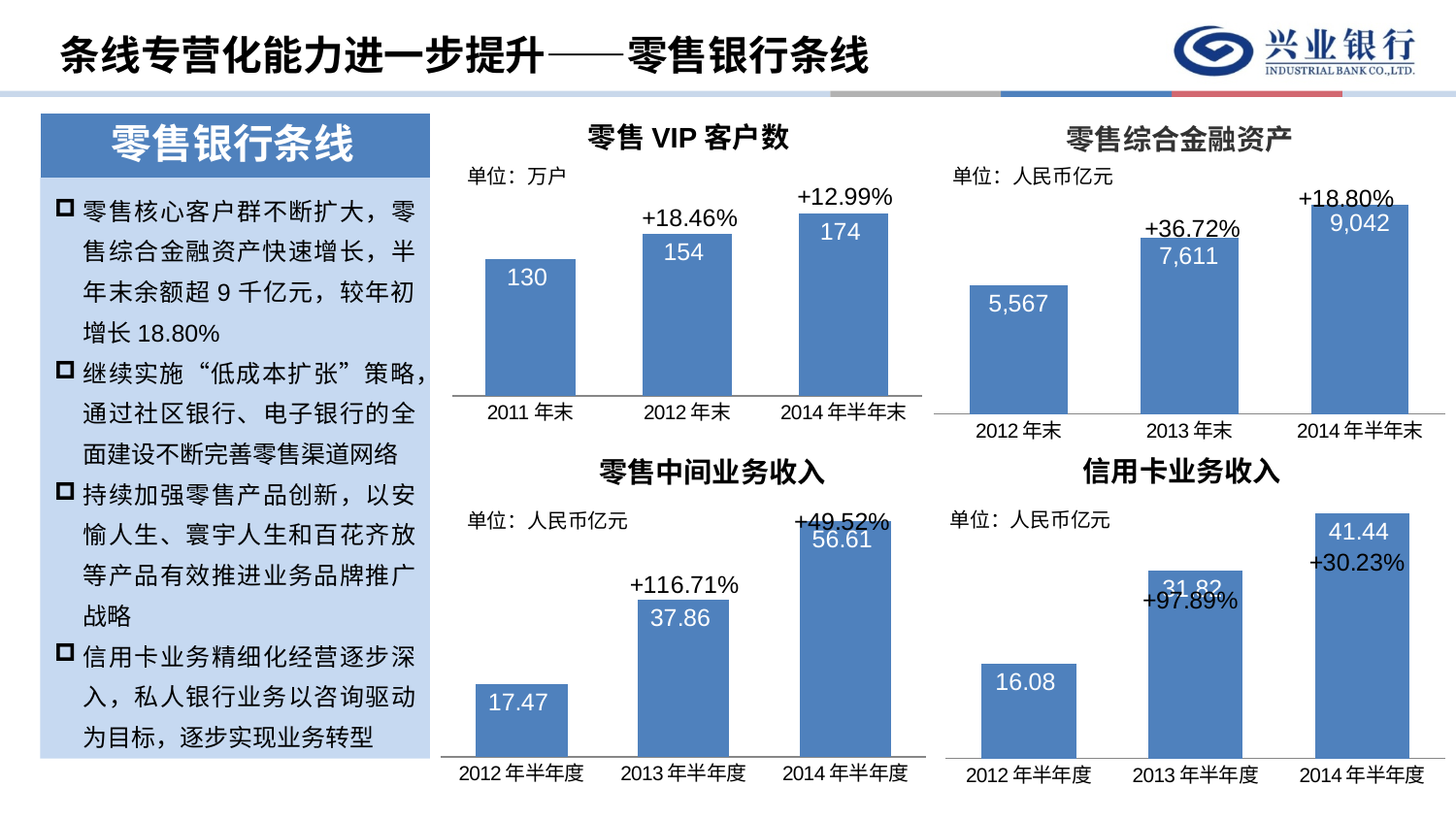

条线专营化能力进一步提升——零售银行条线

零售银行条线
零售VIP客户数
零售综合金融资产

### Chart

| Category | 零售核心客户（万户） |
|---|---|
| 2011年末 | 130.0 |
| 2012年末 | 154.0 |
| 2014年半年末 | 174.0 |
单位：万户
单位：人民币亿元

### Chart

| Category | 列1 |
|---|---|
| 2012年末 | 5567.0 |
| 2013年末 | 7611.0 |
| 2014年半年末 | 9042.0 |
零售核心客户群不断扩大，零售综合金融资产快速增长，半年末余额超9千亿元，较年初增长18.80%
继续实施“低成本扩张”策略，通过社区银行、电子银行的全面建设不断完善零售渠道网络
持续加强零售产品创新，以安愉人生、寰宇人生和百花齐放等产品有效推进业务品牌推广战略
信用卡业务精细化经营逐步深入，私人银行业务以咨询驱动为目标，逐步实现业务转型
信用卡业务收入
零售中间业务收入

### Chart

| Category | 信用卡业务业务收入（亿元） |
|---|---|
| 2012年半年度 | 16.079999999999988 |
| 2013年半年度 | 31.82 |
| 2014年半年度 | 41.44 |
单位：人民币亿元
单位：人民币亿元

### Chart

| Category | 零售中间业务收入 |
|---|---|
| 2012年半年度 | 17.47 |
| 2013年半年度 | 37.86 |
| 2014年半年度 | 56.61 |